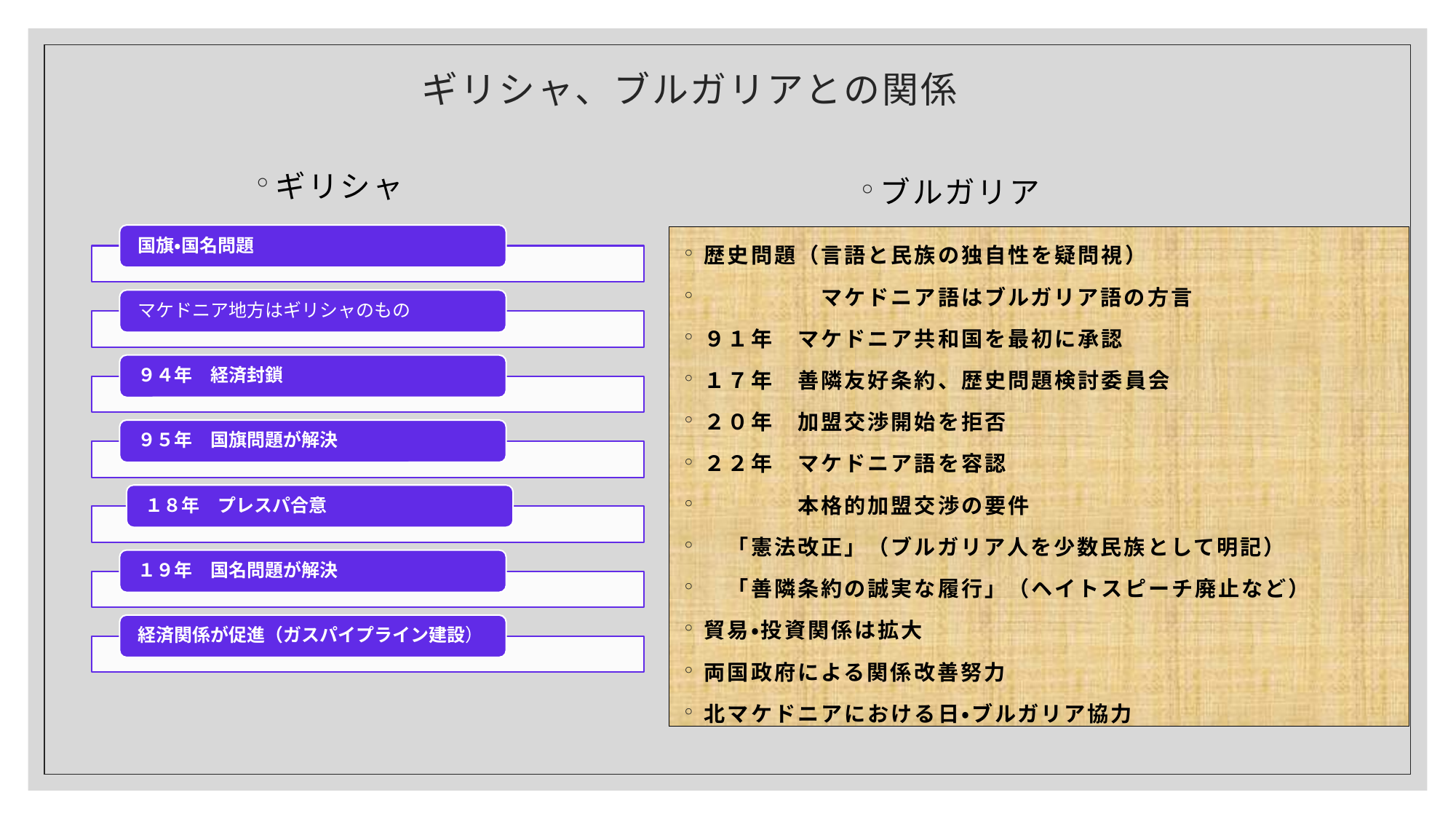

ギリシャ、ブルガリアとの関係
ギリシャ
ブルガリア
国旗・国名問題
マケドニア地方はギリシャのもの
９４年　経済封鎖
９５年　国旗問題が解決
１８年　プレスパ合意
１９年　国名問題が解決
経済関係が促進（ガスパイプライン建設）
歴史問題（言語と民族の独自性を疑問視）
　　　　　マケドニア語はブルガリア語の方言
９１年　マケドニア共和国を最初に承認
１７年　善隣友好条約、歴史問題検討委員会
２０年　加盟交渉開始を拒否
２２年　マケドニア語を容認
　　　　本格的加盟交渉の要件
　「憲法改正」（ブルガリア人を少数民族として明記）
　「善隣条約の誠実な履行」（ヘイトスピーチ廃止など）
貿易・投資関係は拡大
両国政府による関係改善努力
北マケドニアにおける日・ブルガリア協力